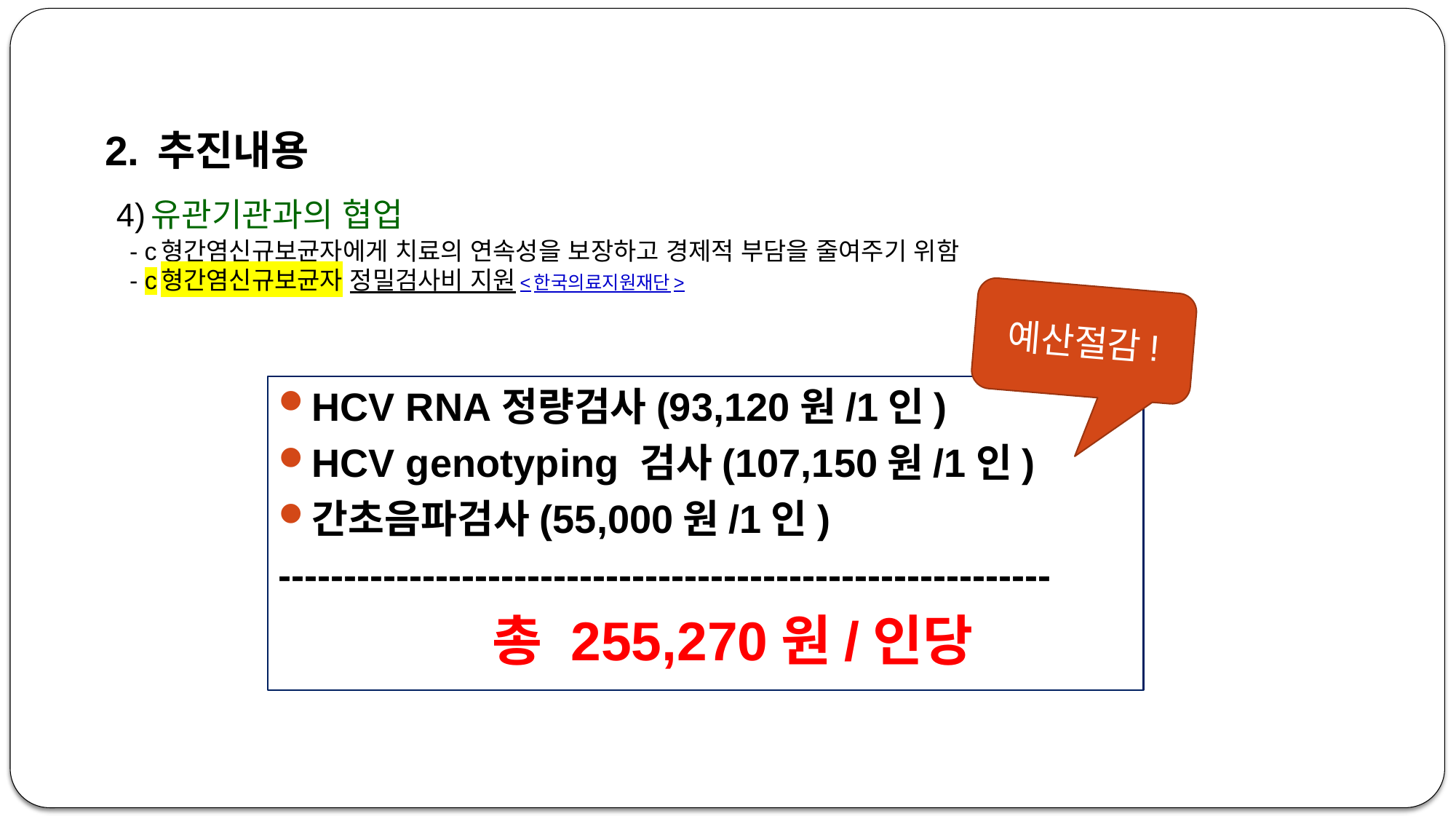

# 2. 추진내용

 4)유관기관과의 협업
   - c형간염신규보균자에게 치료의 연속성을 보장하고 경제적 부담을 줄여주기 위함
   - c형간염신규보균자 정밀검사비 지원<한국의료지원재단>
예산절감!
HCV RNA정량검사(93,120원/1인)
HCV genotyping 검사(107,150원/1인)
간초음파검사(55,000원/1인)
-----------------------------------------------------------
    총 255,270원/인당